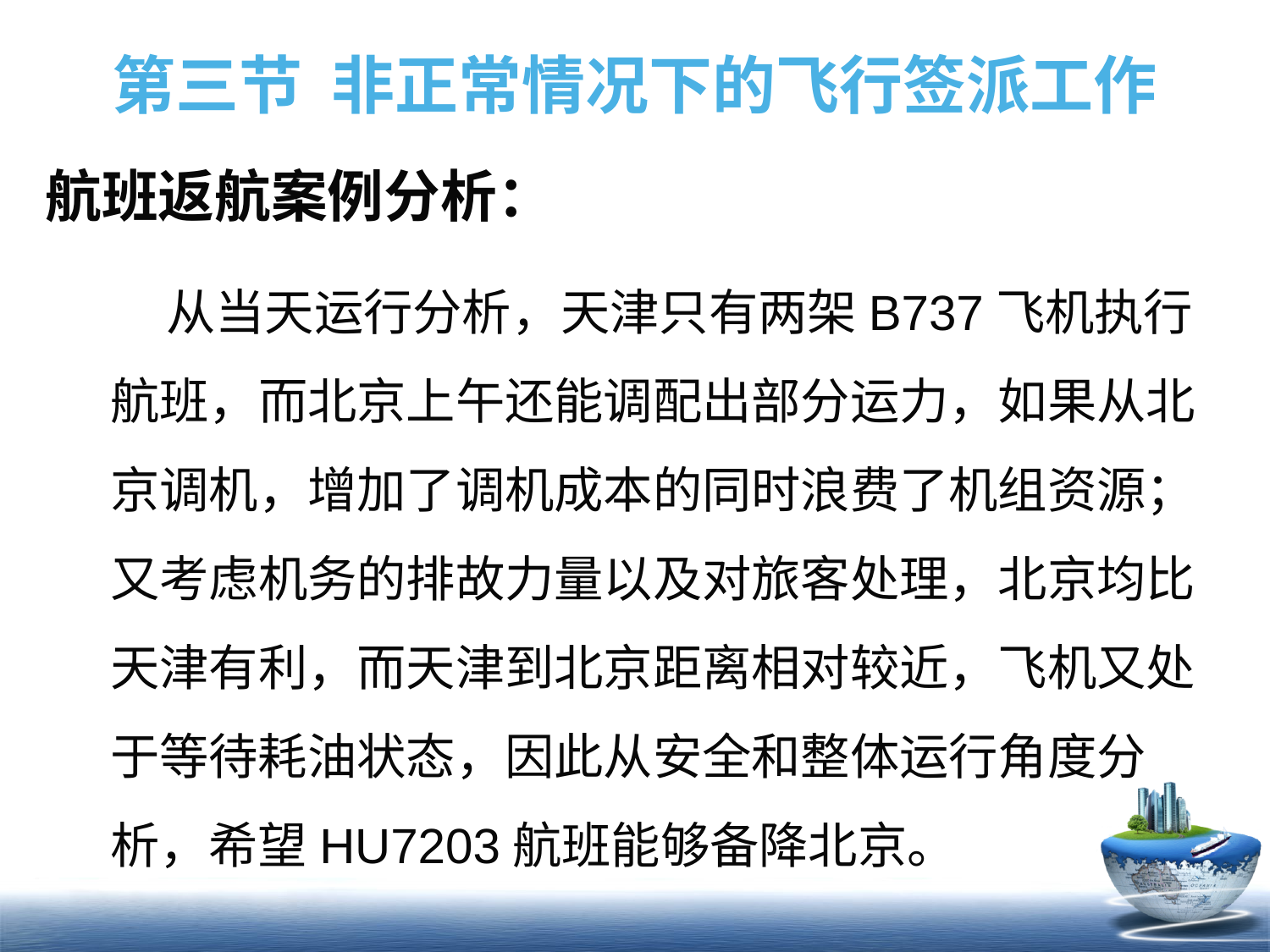

# 第三节  非正常情况下的飞行签派工作
航班返航案例分析：
    从当天运行分析，天津只有两架B737飞机执行航班，而北京上午还能调配出部分运力，如果从北京调机，增加了调机成本的同时浪费了机组资源；又考虑机务的排故力量以及对旅客处理，北京均比天津有利，而天津到北京距离相对较近，飞机又处于等待耗油状态，因此从安全和整体运行角度分析，希望HU7203航班能够备降北京。